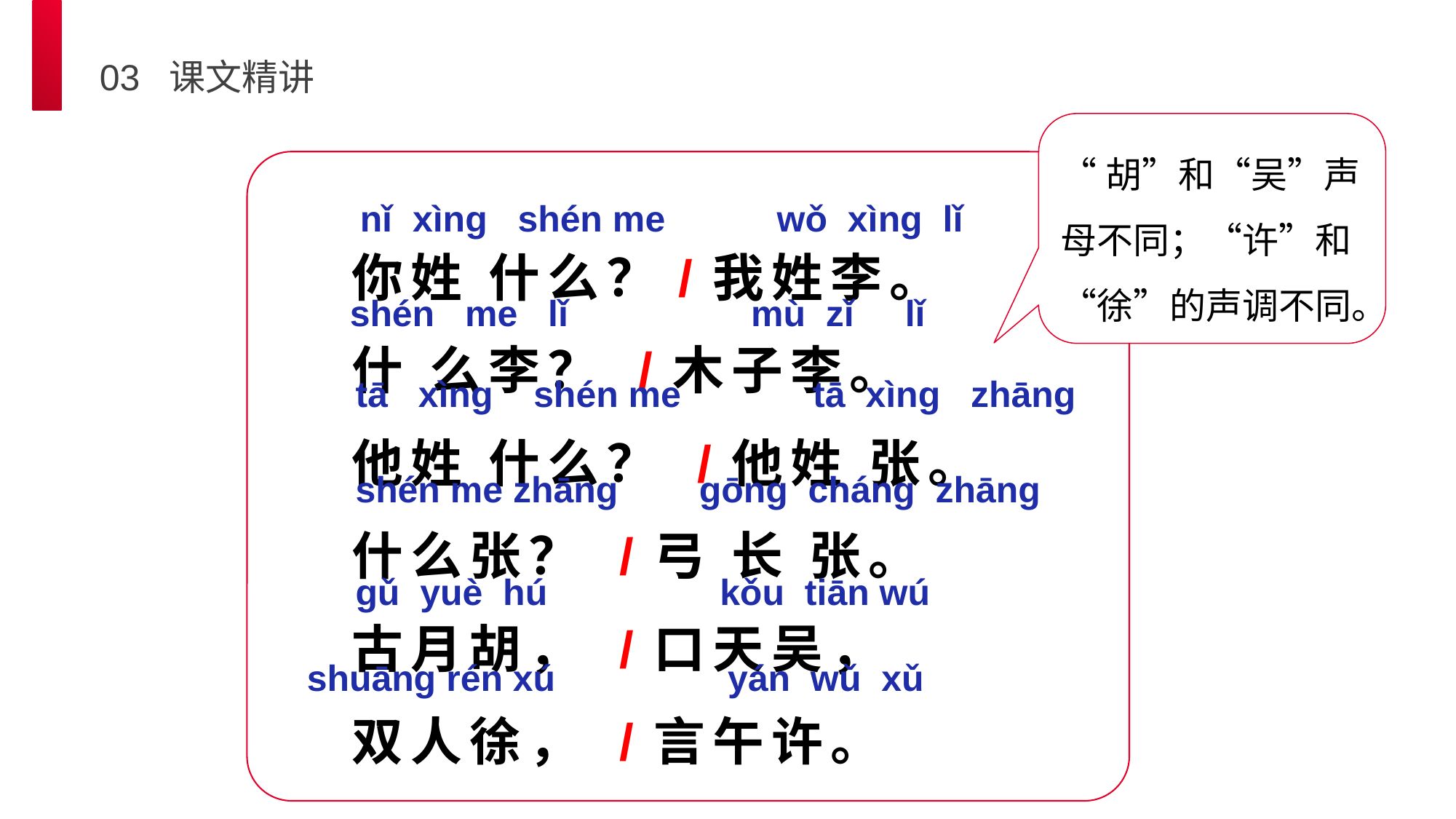

03  课文精讲
“胡”和“吴”声母不同；“许”和“徐”的声调不同。

 nǐ  xìnɡ   shén me           wǒ  xìnɡ  lǐ
你姓 什么？/我姓李。
什 么李？ /木子李。
他姓 什么？ /他姓 张。
什么张？ /弓 长 张。
古月胡， /口天吴，
双人徐， /言午许。
shén   me   lǐ                  mù  zǐ     lǐ
tā   xìnɡ    shén me             tā  xìnɡ   zhānɡ
shén me zhānɡ        ɡōnɡ  chánɡ  zhānɡ
ɡǔ  yuè  hú                 kǒu  tiān wú
shuānɡ rén xú                 yán  wǔ  xǔ